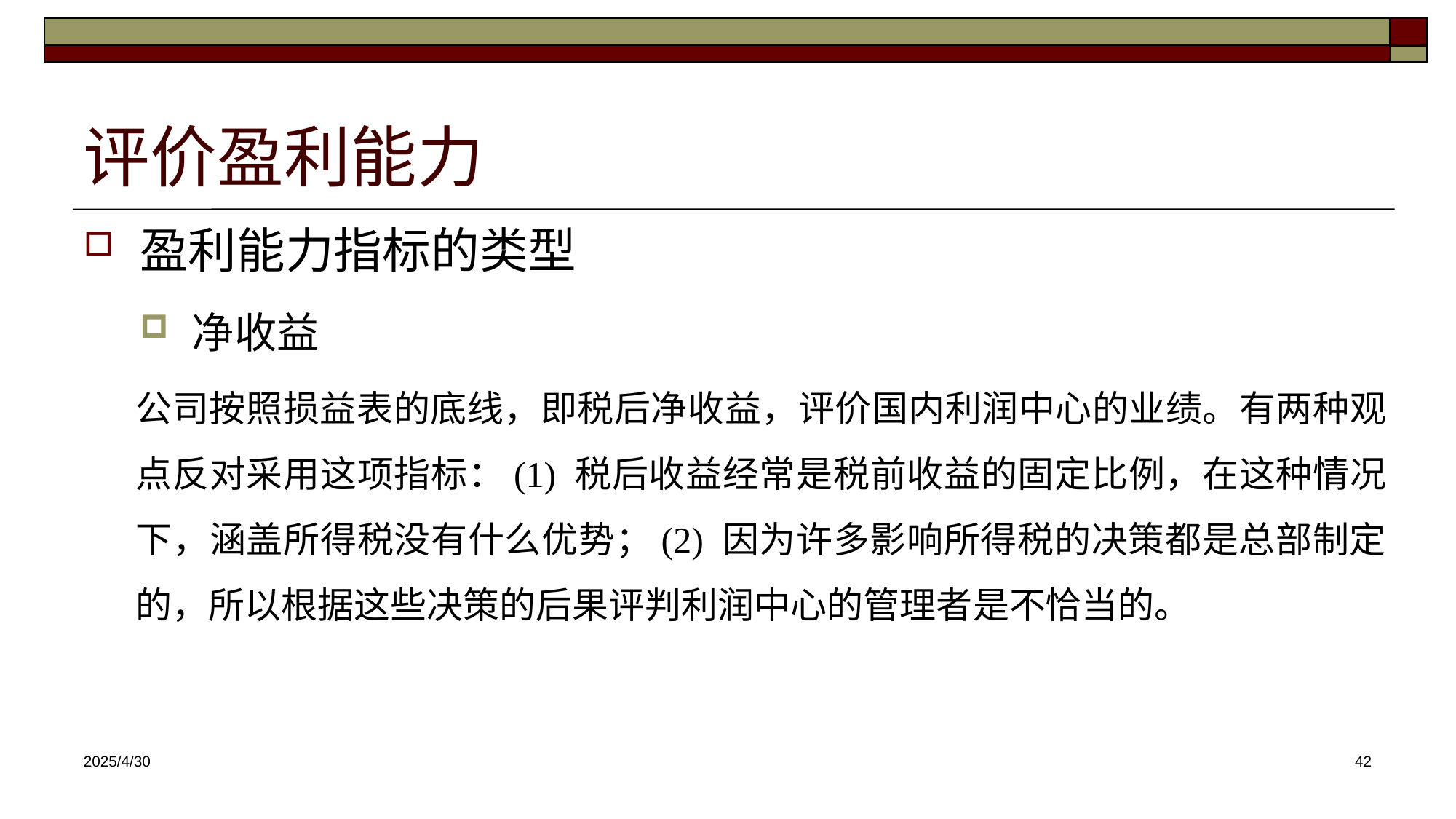

# 评价盈利能力
盈利能力指标的类型
净收益
公司按照损益表的底线，即税后净收益，评价国内利润中心的业绩。有两种观点反对采用这项指标：(1) 税后收益经常是税前收益的固定比例，在这种情况下，涵盖所得税没有什么优势；(2) 因为许多影响所得税的决策都是总部制定的，所以根据这些决策的后果评判利润中心的管理者是不恰当的。
2025/4/30
42